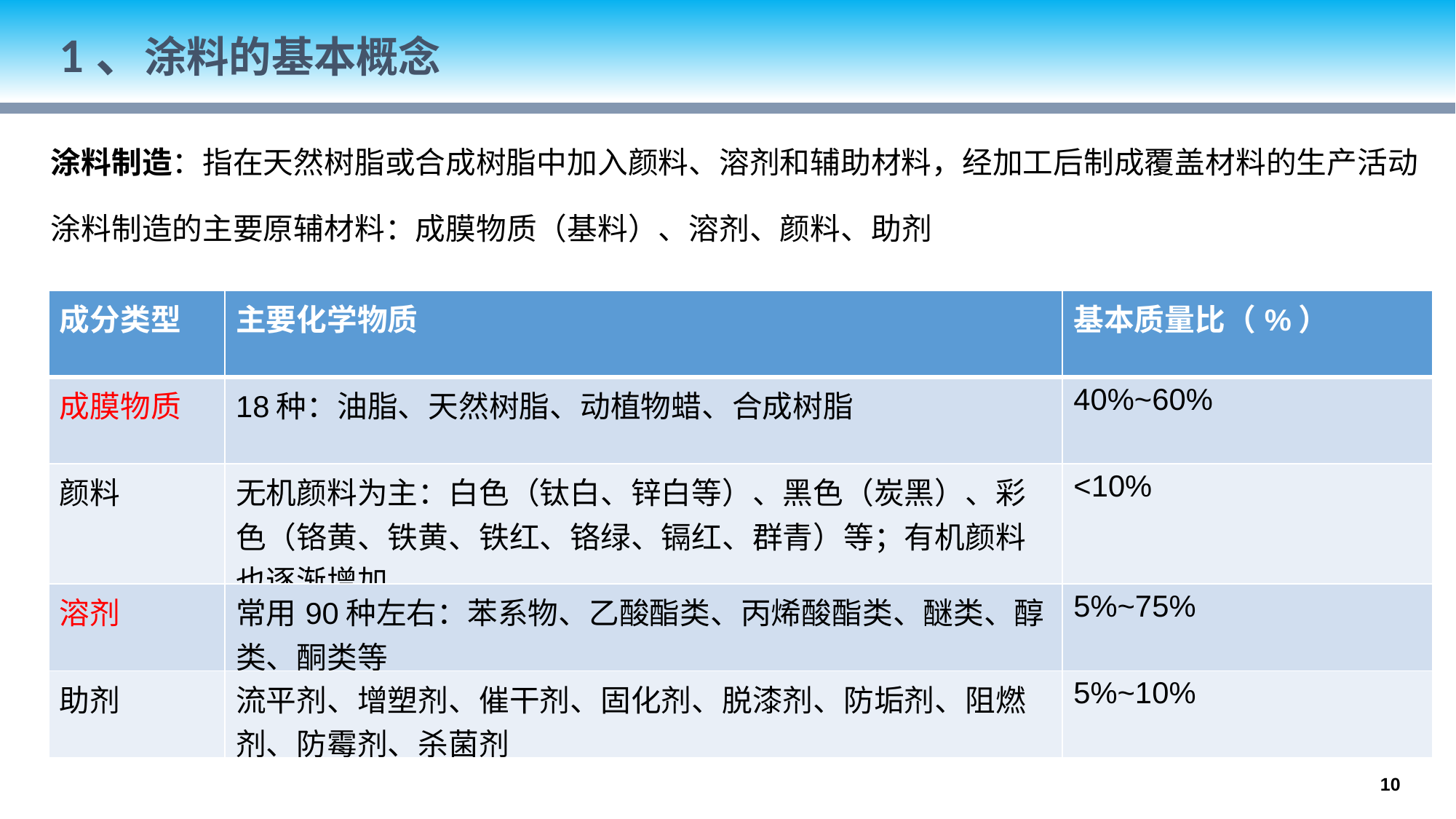

# 1、涂料的基本概念
涂料制造：指在天然树脂或合成树脂中加入颜料、溶剂和辅助材料，经加工后制成覆盖材料的生产活动
涂料制造的主要原辅材料：成膜物质（基料）、溶剂、颜料、助剂
| 成分类型 | 主要化学物质 | 基本质量比（%） |
| --- | --- | --- |
| 成膜物质 | 18种：油脂、天然树脂、动植物蜡、合成树脂 | 40%~60% |
| 颜料 | 无机颜料为主：白色（钛白、锌白等）、黑色（炭黑）、彩色（铬黄、铁黄、铁红、铬绿、镉红、群青）等；有机颜料也逐渐增加。 | <10% |
| 溶剂 | 常用90种左右：苯系物、乙酸酯类、丙烯酸酯类、醚类、醇类、酮类等 | 5%~75% |
| 助剂 | 流平剂、增塑剂、催干剂、固化剂、脱漆剂、防垢剂、阻燃剂、防霉剂、杀菌剂 | 5%~10% |
10